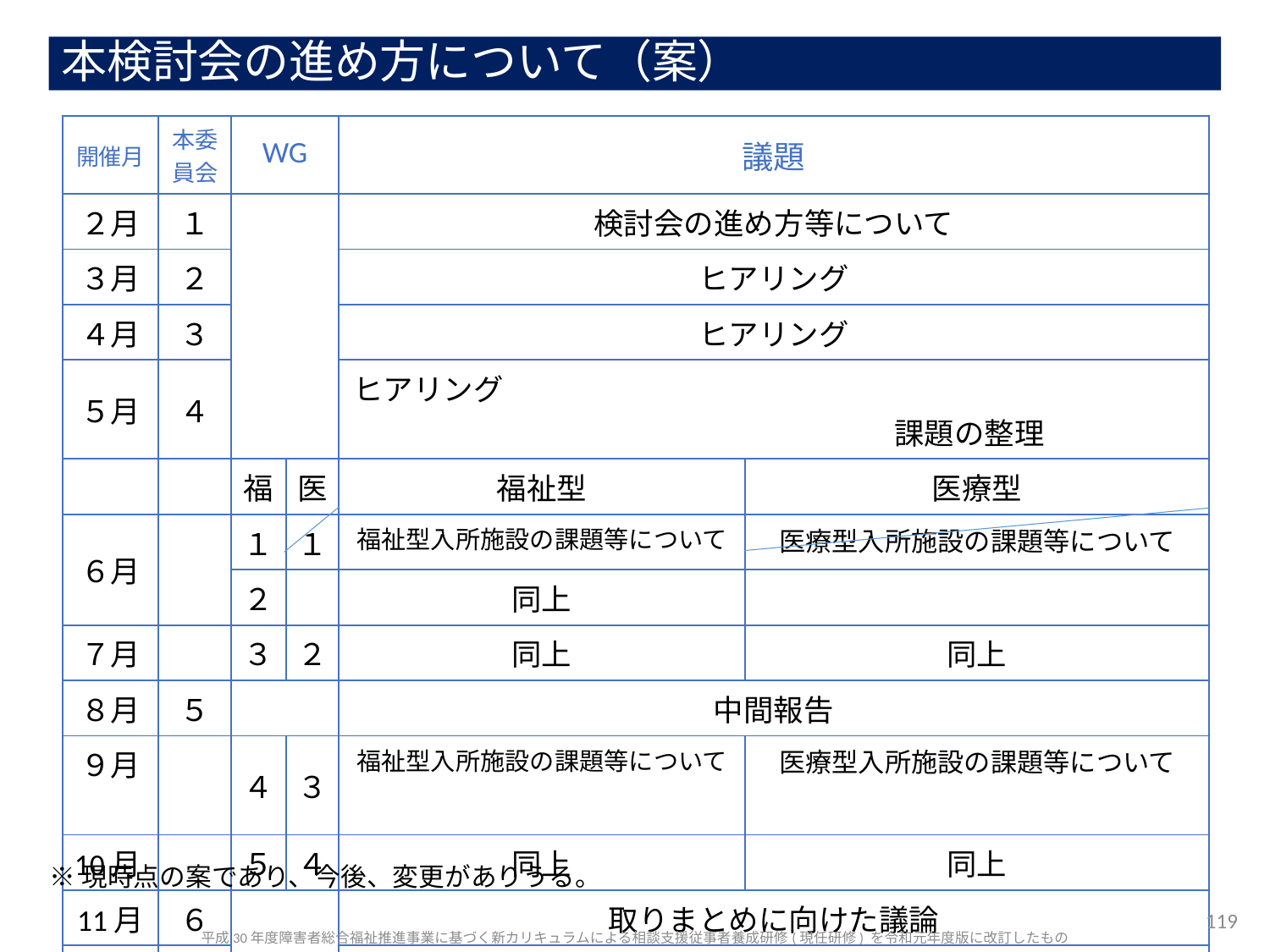

# 本検討会の進め方について（案）
| 開催月 | 本委員会 | WG |  | 議題 |  |
| --- | --- | --- | --- | --- | --- |
| ２月 | １ |  |  | 検討会の進め方等について |  |
| ３月 | ２ |  |  | ヒアリング |  |
| ４月 | ３ |  |  | ヒアリング |  |
| ５月 | ４ |  |  | ヒアリング　　　　　　　　　　　　　　　　　　　　　　　　　　　　　　　　　　　　課題の整理 |  |
|  |  | 福 | 医 | 福祉型 | 医療型 |
| ６月 |  | １ | １ | 福祉型入所施設の課題等について | 医療型入所施設の課題等について |
|  |  | ２ |  | 同上 |  |
| ７月 |  | ３ | ２ | 同上 | 同上 |
| ８月 | ５ |  |  | 中間報告 |  |
| ９月 |  | ４ | ３ | 福祉型入所施設の課題等について | 医療型入所施設の課題等について |
| 10月 |  | ５ | ４ | 同上 | 同上 |
| 11月 | ６ |  |  | 取りまとめに向けた議論 |  |
| 12月 | ７ |  |  | 取りまとめ |  |
※現時点の案であり、今後、変更がありうる。
119
平成30年度障害者総合福祉推進事業に基づく新カリキュラムによる相談支援従事者養成研修(現任研修) を令和元年度版に改訂したもの